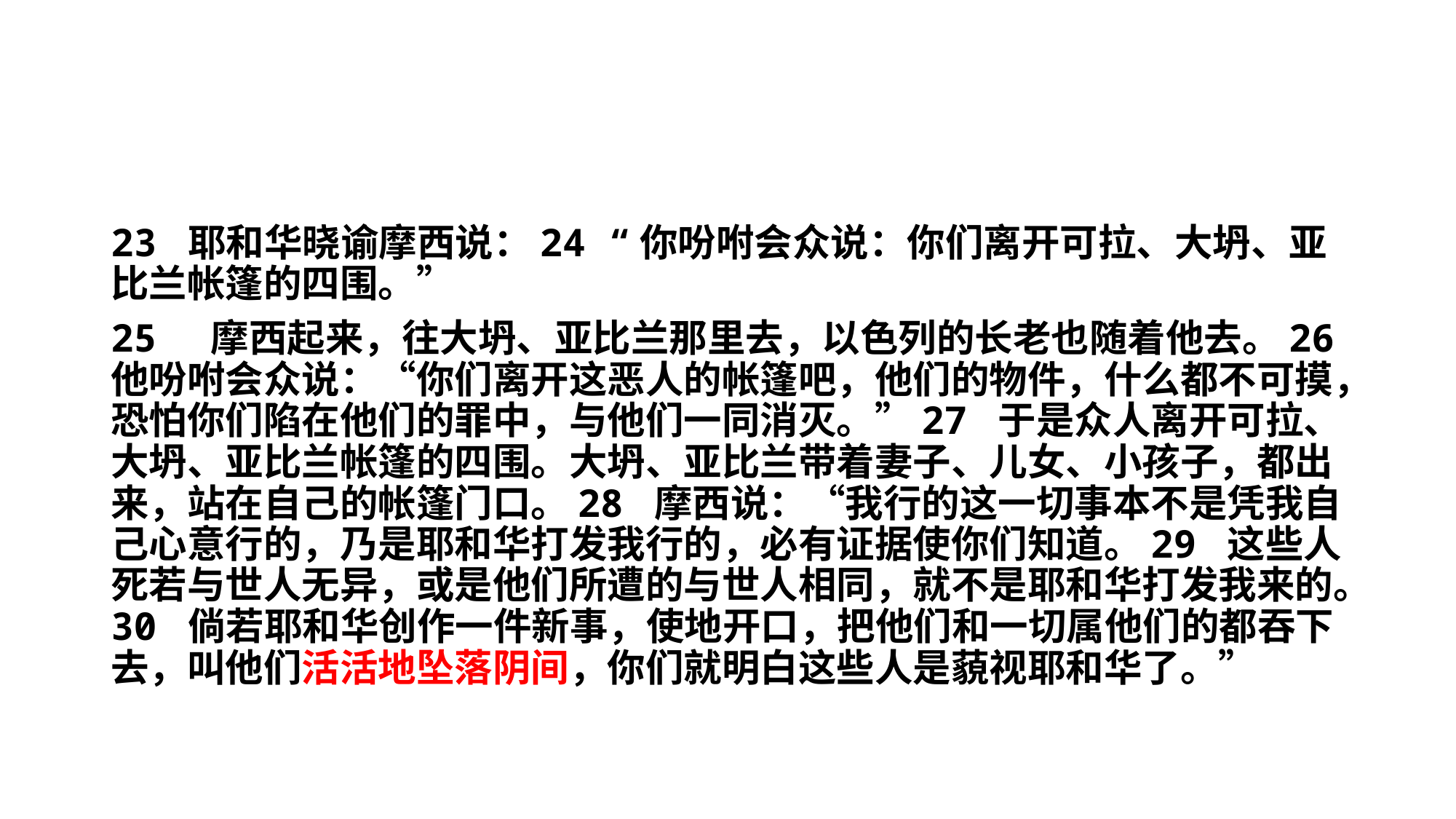

#
23 耶和华晓谕摩西说：24 “你吩咐会众说：你们离开可拉、大坍、亚比兰帐篷的四围。”
25  摩西起来，往大坍、亚比兰那里去，以色列的长老也随着他去。26 他吩咐会众说：“你们离开这恶人的帐篷吧，他们的物件，什么都不可摸，恐怕你们陷在他们的罪中，与他们一同消灭。”27 于是众人离开可拉、大坍、亚比兰帐篷的四围。大坍、亚比兰带着妻子、儿女、小孩子，都出来，站在自己的帐篷门口。28 摩西说：“我行的这一切事本不是凭我自己心意行的，乃是耶和华打发我行的，必有证据使你们知道。29 这些人死若与世人无异，或是他们所遭的与世人相同，就不是耶和华打发我来的。30 倘若耶和华创作一件新事，使地开口，把他们和一切属他们的都吞下去，叫他们活活地坠落阴间，你们就明白这些人是藐视耶和华了。”